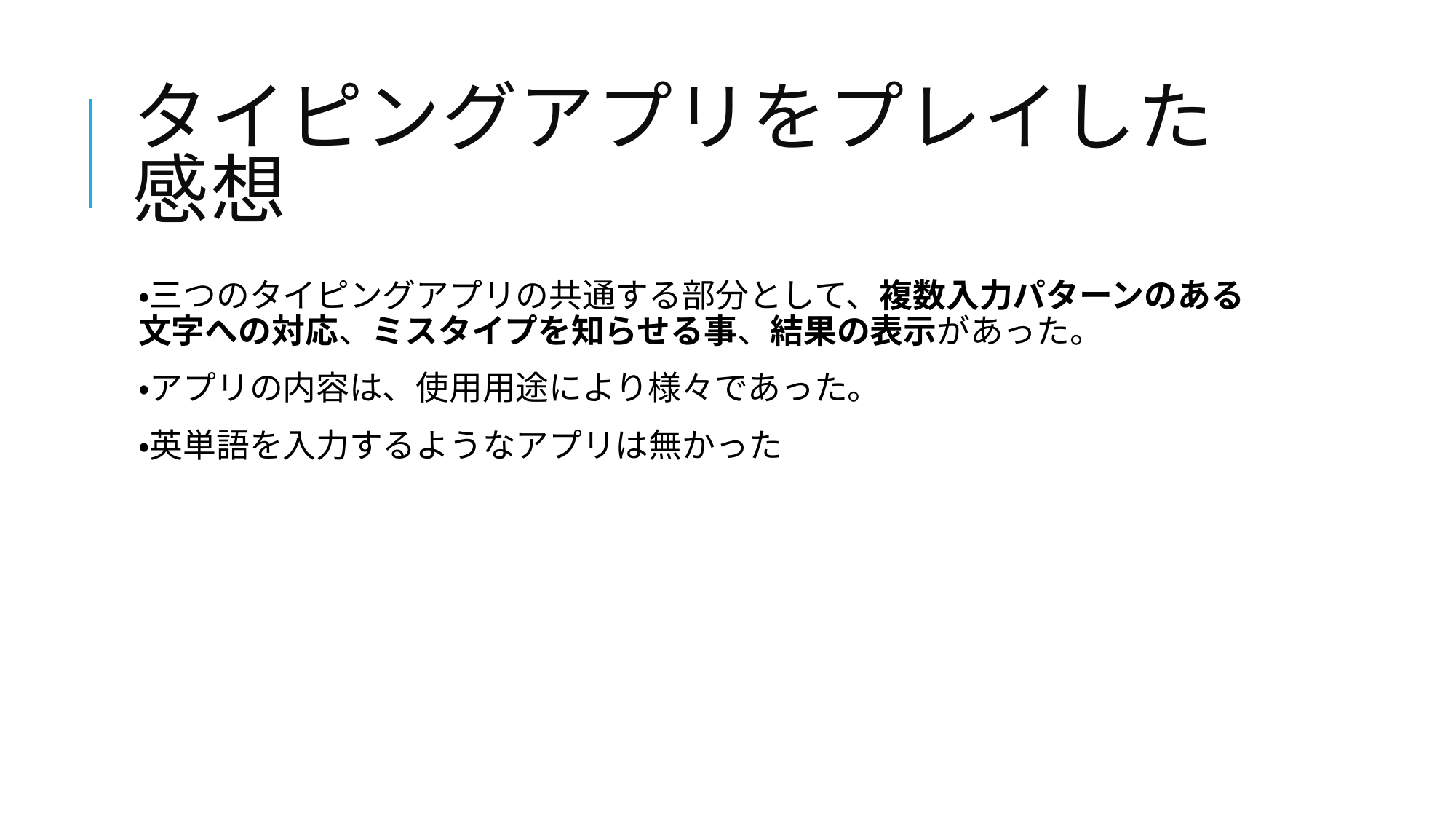

# タイピングアプリをプレイした感想
・三つのタイピングアプリの共通する部分として、複数入力パターンのある文字への対応、ミスタイプを知らせる事、結果の表示があった。
・アプリの内容は、使用用途により様々であった。
・英単語を入力するようなアプリは無かった